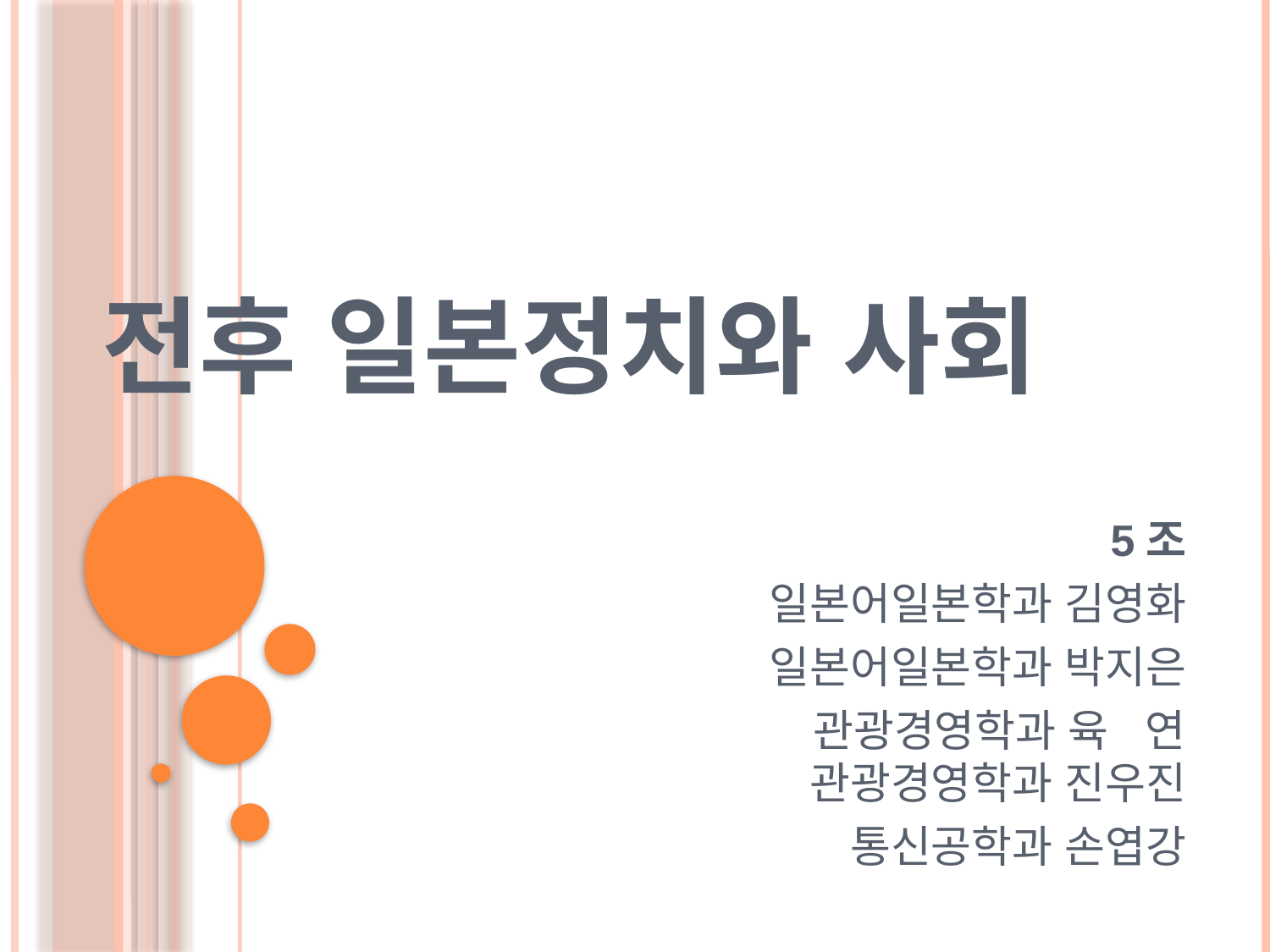

# 전후 일본정치와 사회
5조
일본어일본학과 김영화
일본어일본학과 박지은
관광경영학과 육   연
관광경영학과 진우진
통신공학과 손엽강